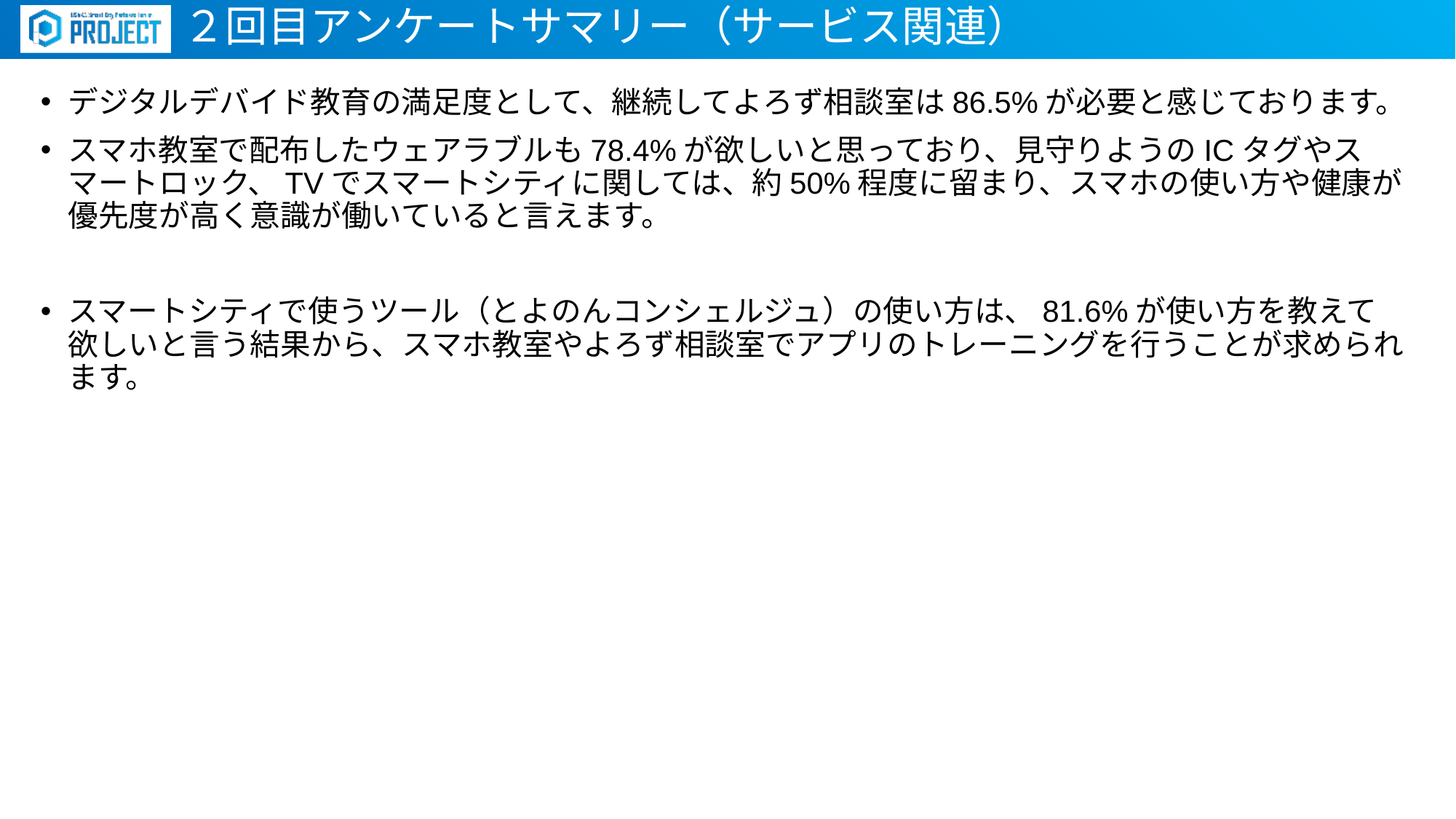

# ２回目アンケートサマリー（サービス関連）
デジタルデバイド教育の満足度として、継続してよろず相談室は86.5%が必要と感じております。
スマホ教室で配布したウェアラブルも78.4%が欲しいと思っており、見守りようのICタグやスマートロック、TVでスマートシティに関しては、約50%程度に留まり、スマホの使い方や健康が優先度が高く意識が働いていると言えます。

スマートシティで使うツール（とよのんコンシェルジュ）の使い方は、81.6%が使い方を教えて欲しいと言う結果から、スマホ教室やよろず相談室でアプリのトレーニングを行うことが求められます。